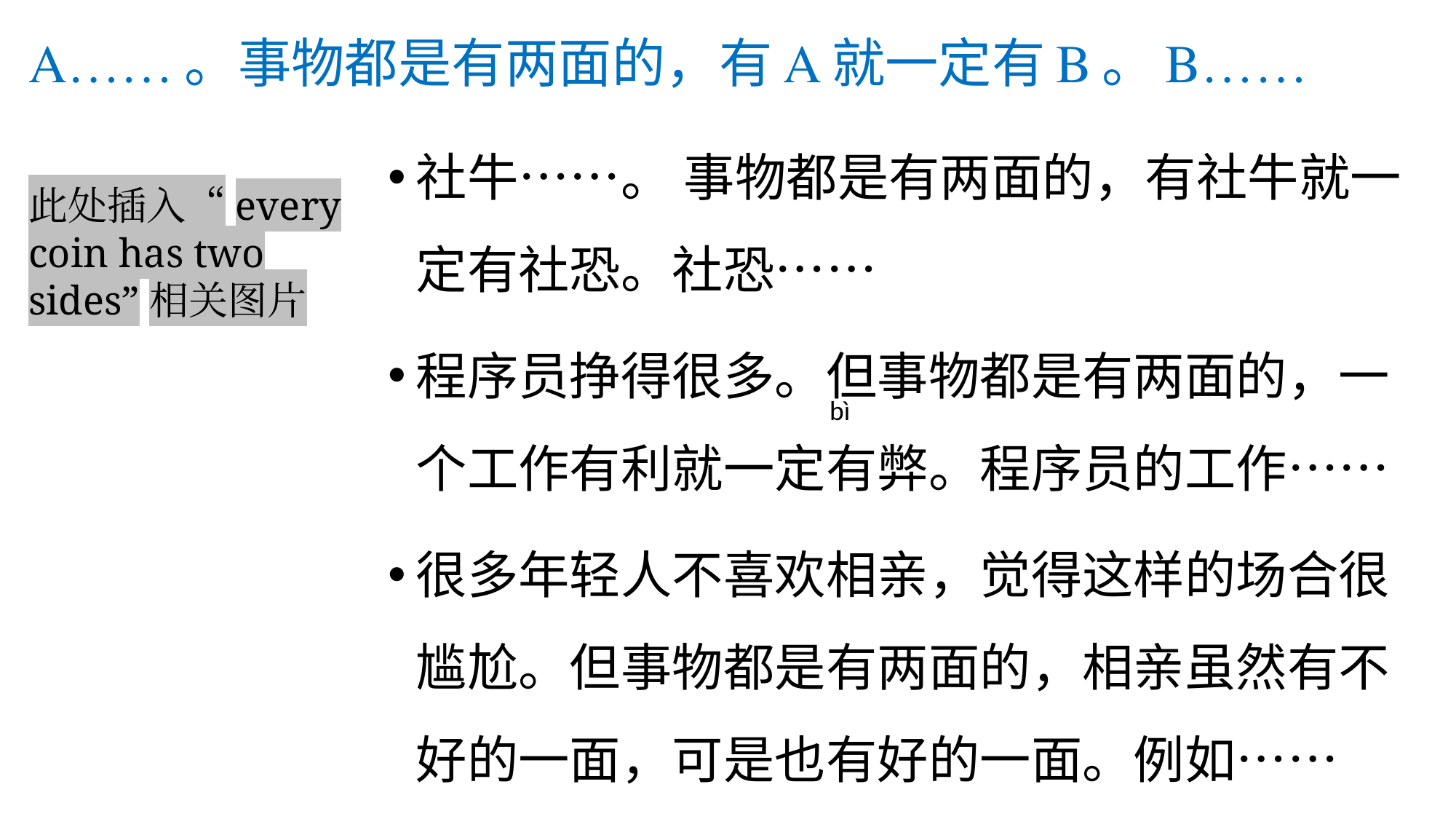

# A……。事物都是有两面的，有A就一定有B。B……
社牛……。 事物都是有两面的，有社牛就一定有社恐。社恐……
程序员挣得很多。但事物都是有两面的，一个工作有利就一定有弊。程序员的工作……
很多年轻人不喜欢相亲，觉得这样的场合很尴尬。但事物都是有两面的，相亲虽然有不好的一面，可是也有好的一面。例如……
此处插入“every coin has two sides”相关图片
bì